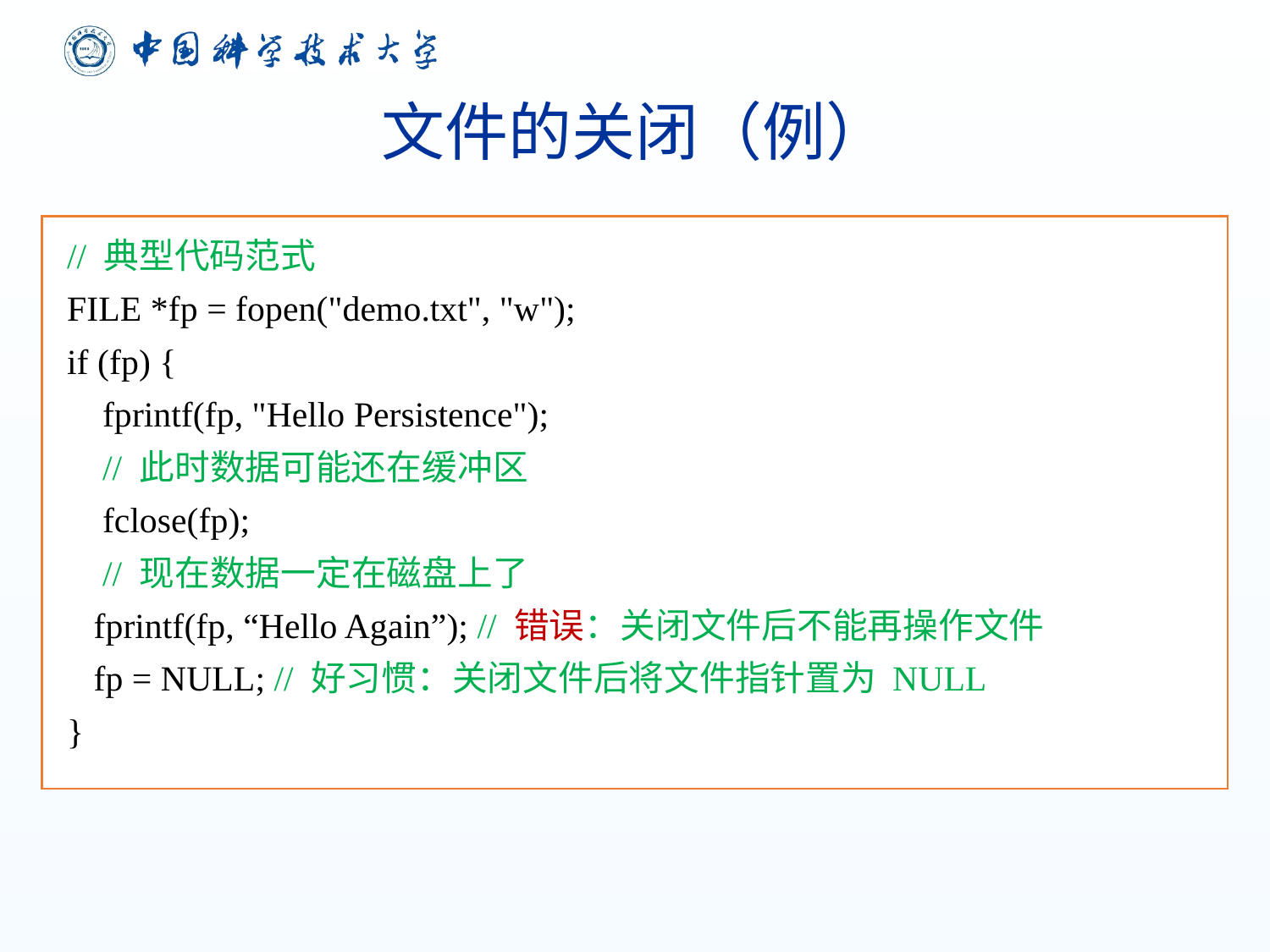

# 文件的关闭（例）
// 典型代码范式
FILE *fp = fopen("demo.txt", "w");
if (fp) {
    fprintf(fp, "Hello Persistence");
    // 此时数据可能还在缓冲区
    fclose(fp);
    // 现在数据一定在磁盘上了
   fprintf(fp, “Hello Again”); // 错误：关闭文件后不能再操作文件
   fp = NULL; // 好习惯：关闭文件后将文件指针置为 NULL
}